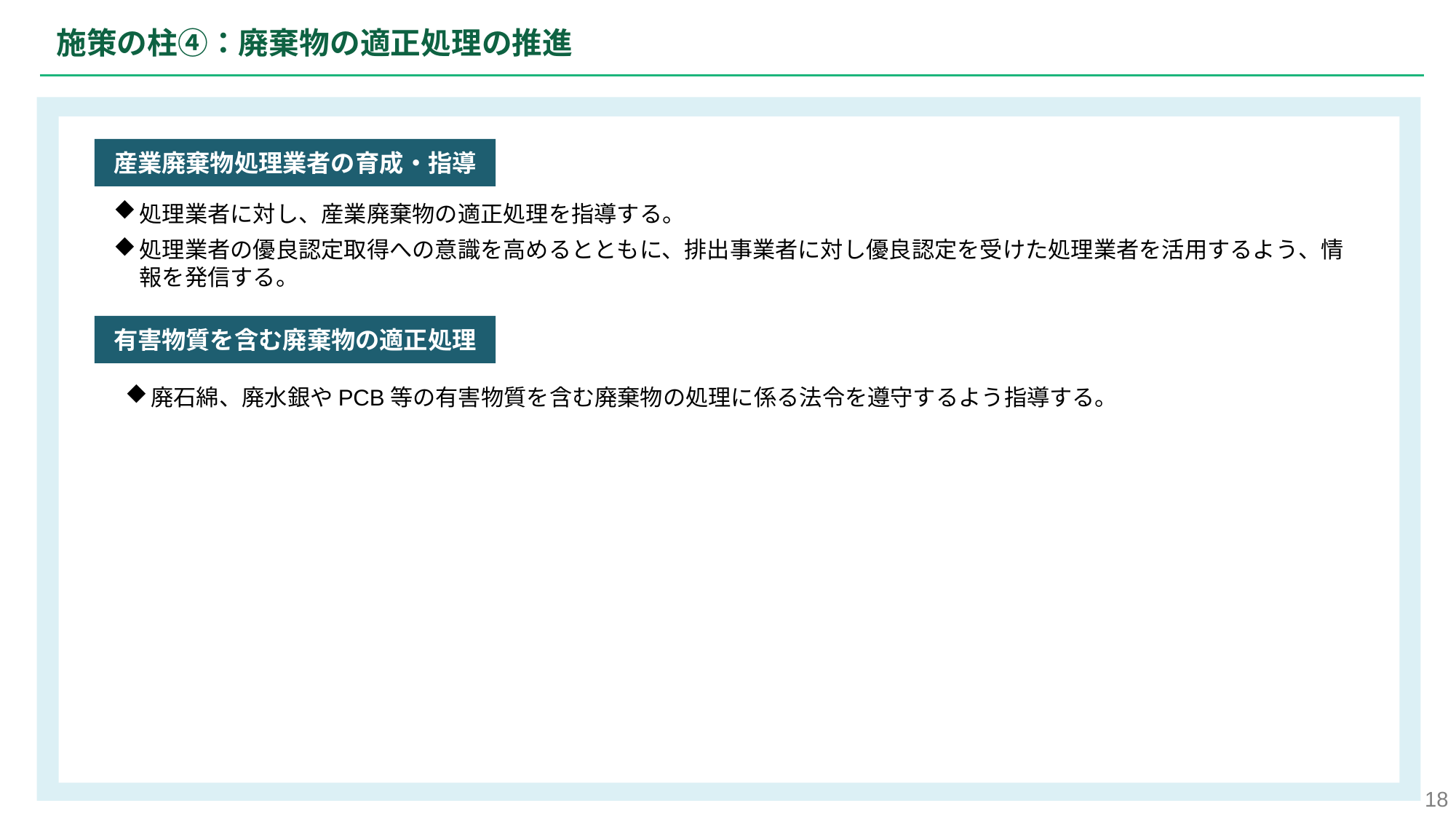

施策の柱④：廃棄物の適正処理の推進

産業廃棄物処理業者の育成・指導
処理業者に対し、産業廃棄物の適正処理を指導する。
処理業者の優良認定取得への意識を高めるとともに、排出事業者に対し優良認定を受けた処理業者を活用するよう、情報を発信する。
有害物質を含む廃棄物の適正処理
廃石綿、廃水銀やPCB等の有害物質を含む廃棄物の処理に係る法令を遵守するよう指導する。
18